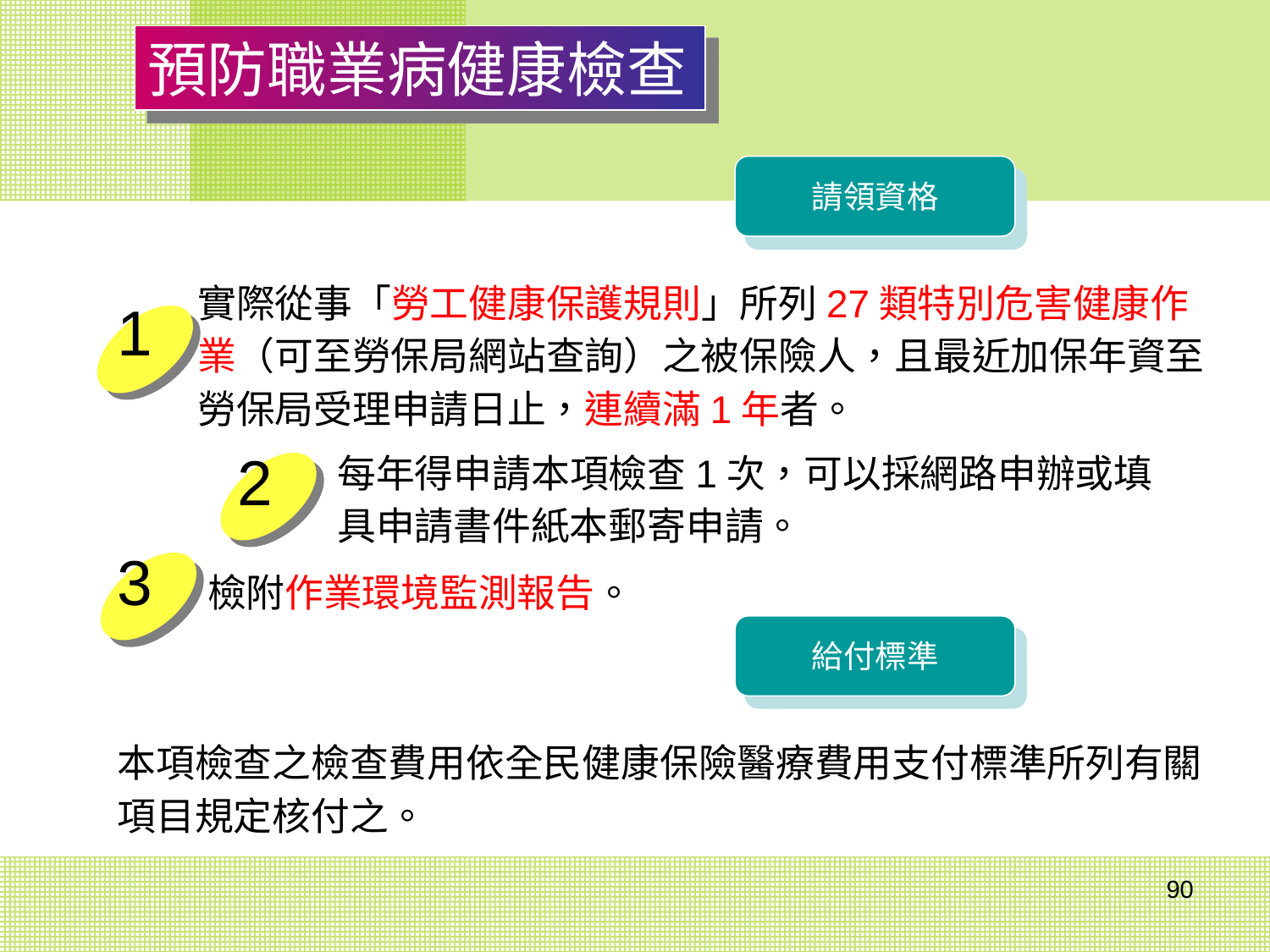

預防職業病健康檢查
請領資格
實際從事「勞工健康保護規則」所列27類特別危害健康作業（可至勞保局網站查詢）之被保險人，且最近加保年資至勞保局受理申請日止，連續滿1年者。
1

2

3

每年得申請本項檢查1次，可以採網路申辦或填具申請書件紙本郵寄申請。
檢附作業環境監測報告。
給付標準
本項檢查之檢查費用依全民健康保險醫療費用支付標準所列有關項目規定核付之。
90